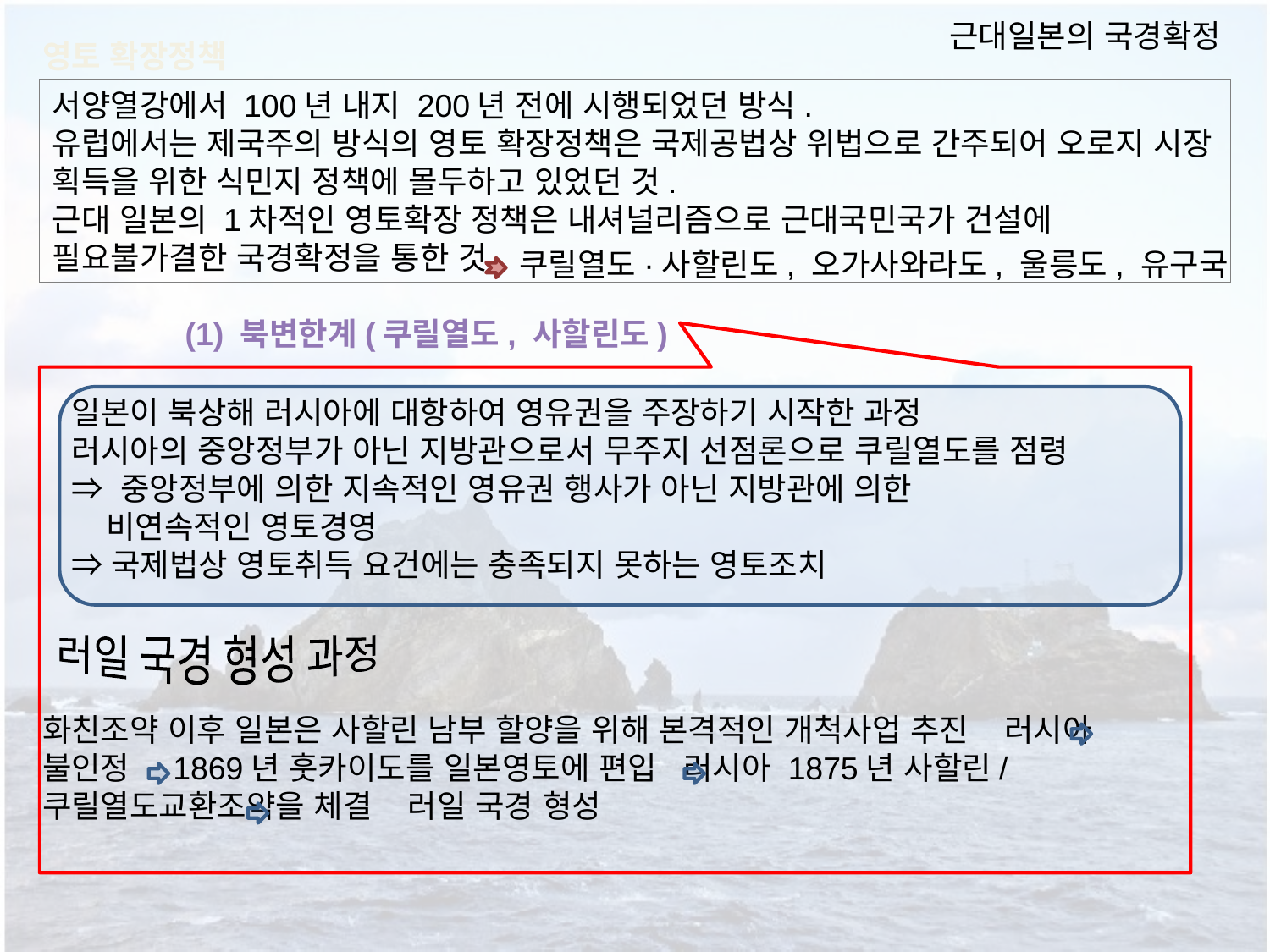

근대일본의 국경확정
영토 확장정책
서양열강에서 100년 내지 200년 전에 시행되었던 방식.
유럽에서는 제국주의 방식의 영토 확장정책은 국제공법상 위법으로 간주되어 오로지 시장 획득을 위한 식민지 정책에 몰두하고 있었던 것.
근대 일본의 1차적인 영토확장 정책은 내셔널리즘으로 근대국민국가 건설에 필요불가결한 국경확정을 통한 것.
쿠릴열도·사할린도, 오가사와라도, 울릉도, 유구국

(1) 북변한계(쿠릴열도, 사할린도)

일본이 북상해 러시아에 대항하여 영유권을 주장하기 시작한 과정
러시아의 중앙정부가 아닌 지방관으로서 무주지 선점론으로 쿠릴열도를 점령
⇒ 중앙정부에 의한 지속적인 영유권 행사가 아닌 지방관에 의한
   비연속적인 영토경영
⇒국제법상 영토취득 요건에는 충족되지 못하는 영토조치
러일 국경 형성 과정
화친조약 이후 일본은 사할린 남부 할양을 위해 본격적인 개척사업 추진    러시아
불인정    1869년 훗카이도를 일본영토에 편입   러시아 1875년 사할린/쿠릴열도교환조약을 체결    러일 국경 형성